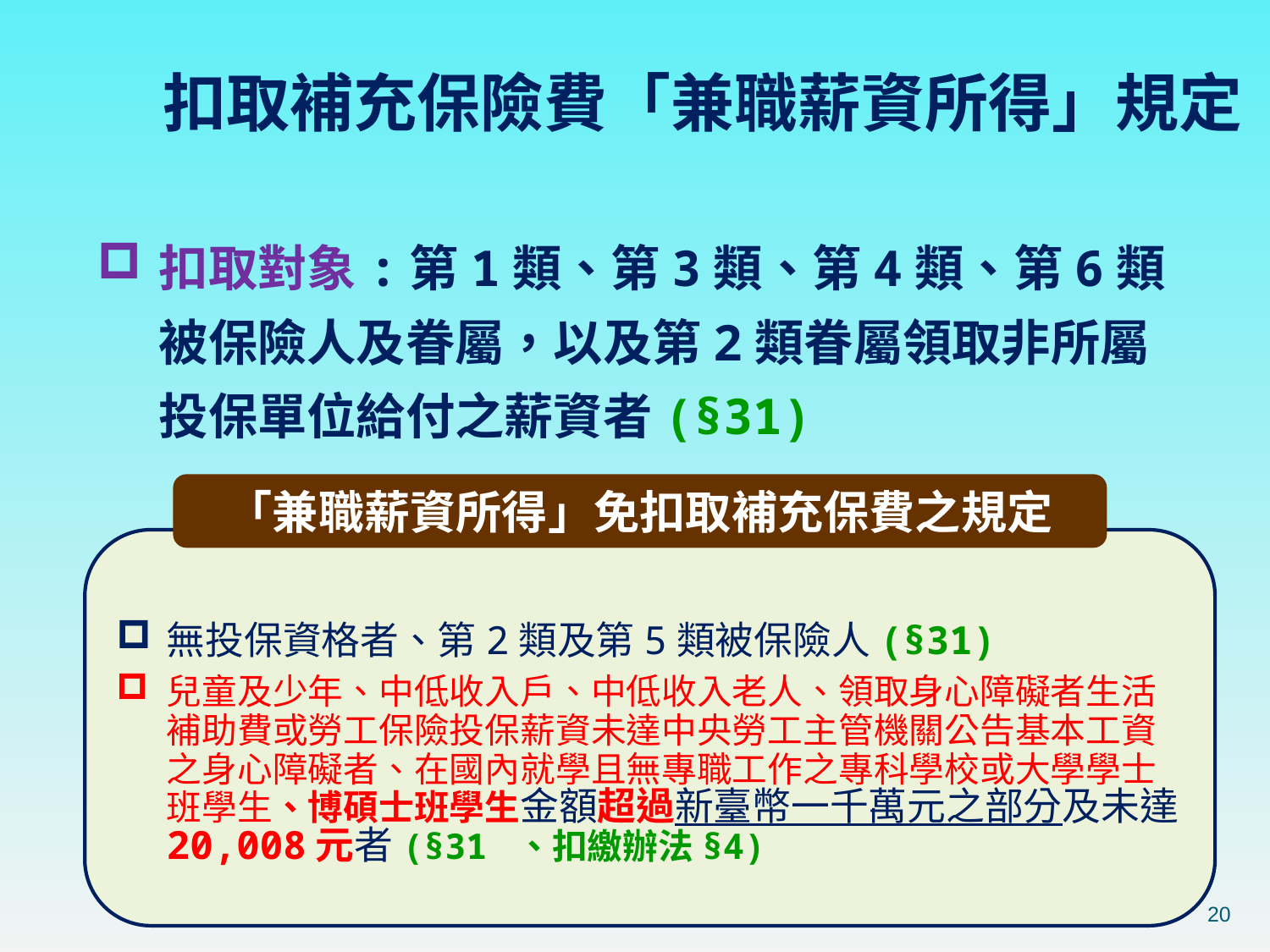

扣取補充保險費「兼職薪資所得」規定
扣取對象:第1類、第3類、第4類、第6類被保險人及眷屬，以及第2類眷屬領取非所屬投保單位給付之薪資者(§31)
「兼職薪資所得」免扣取補充保費之規定

無投保資格者、第2類及第5類被保險人(§31)
兒童及少年、中低收入戶、中低收入老人、領取身心障礙者生活補助費或勞工保險投保薪資未達中央勞工主管機關公告基本工資之身心障礙者、在國內就學且無專職工作之專科學校或大學學士班學生、博碩士班學生金額超過新臺幣一千萬元之部分及未達20,008元者(§31 、扣繳辦法§4)

20